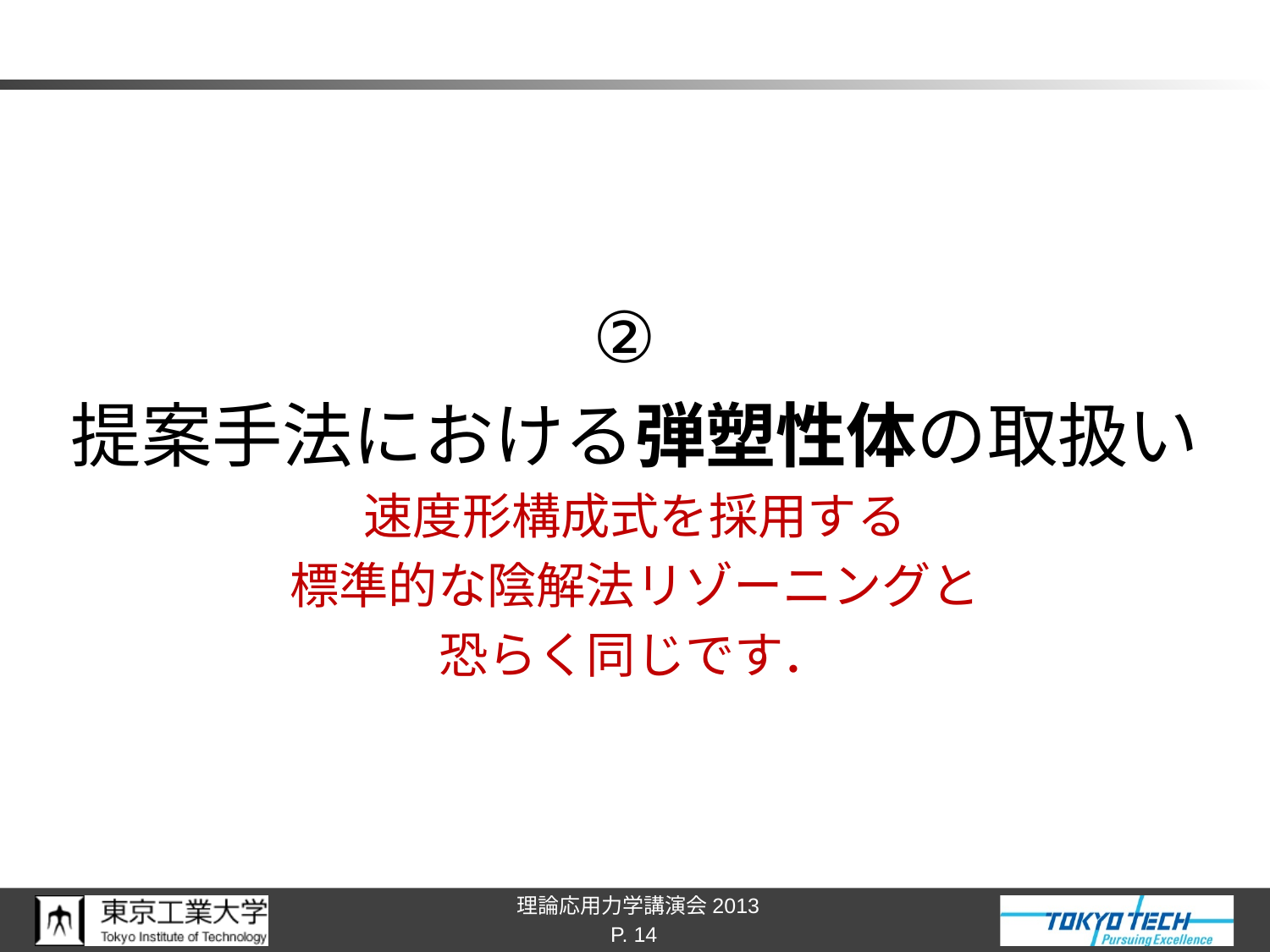

#

提案手法における弾塑性体の取扱い
速度形構成式を採用する
標準的な陰解法リゾーニングと
恐らく同じです．
P. 14